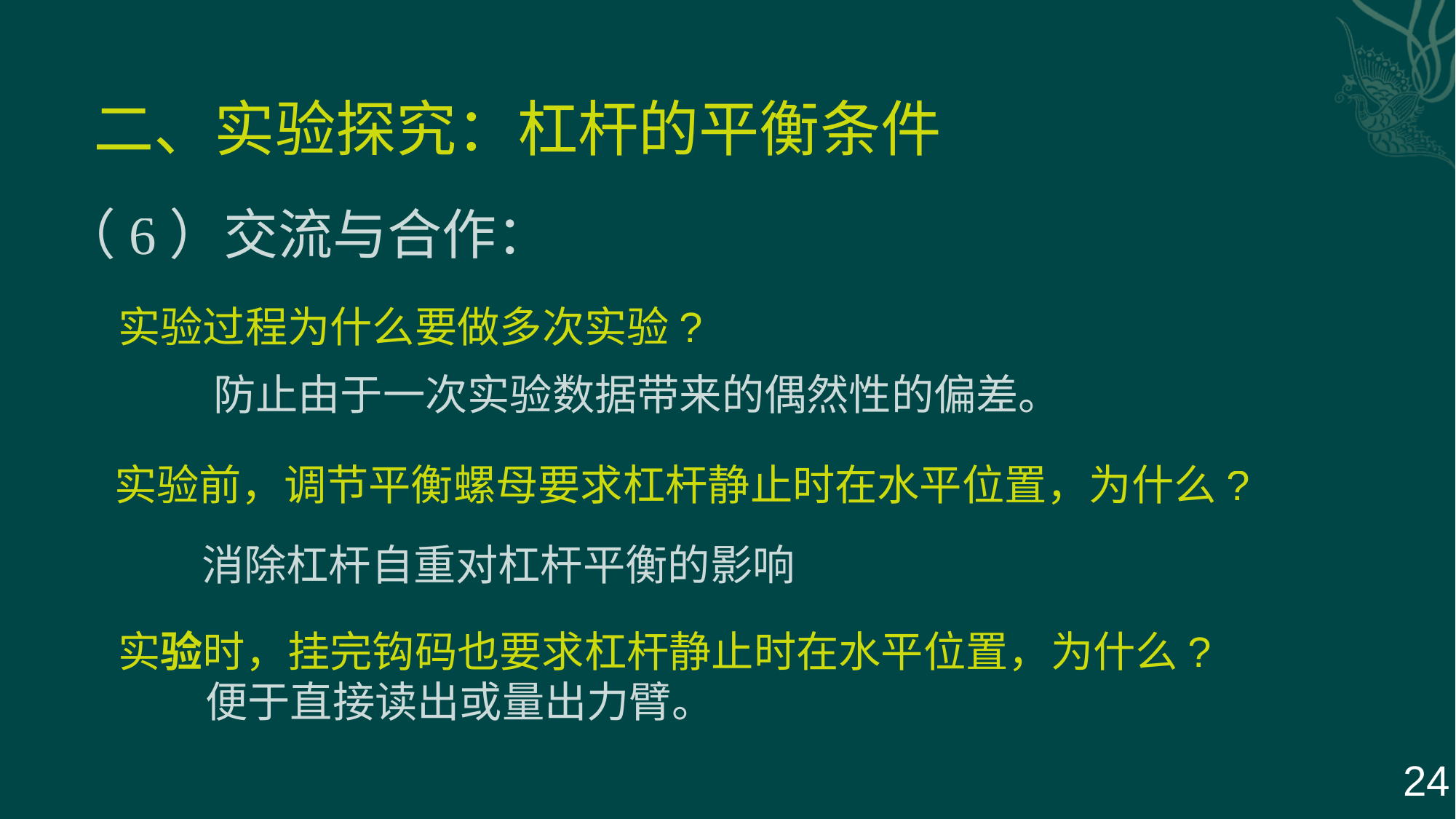

二、实验探究：杠杆的平衡条件
（6）交流与合作：
实验过程为什么要做多次实验?
防止由于一次实验数据带来的偶然性的偏差。
实验前，调节平衡螺母要求杠杆静止时在水平位置，为什么?
消除杠杆自重对杠杆平衡的影响
实验时，挂完钩码也要求杠杆静止时在水平位置，为什么?
便于直接读出或量出力臂。
24